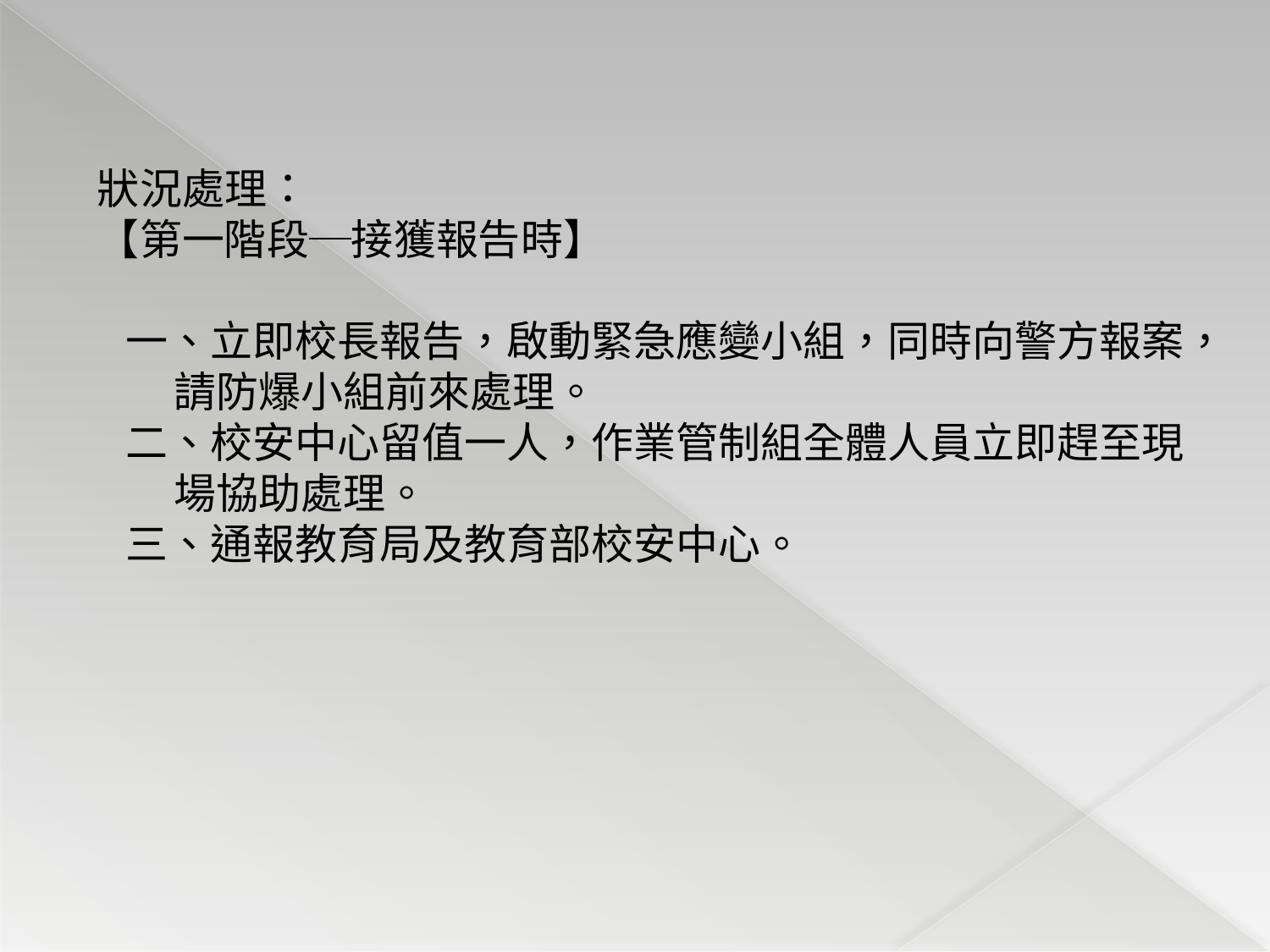

狀況處理：
【第一階段─接獲報告時】

一、立即校長報告，啟動緊急應變小組，同時向警方報案，
    請防爆小組前來處理。
二、校安中心留值一人，作業管制組全體人員立即趕至現
    場協助處理。
三、通報教育局及教育部校安中心。